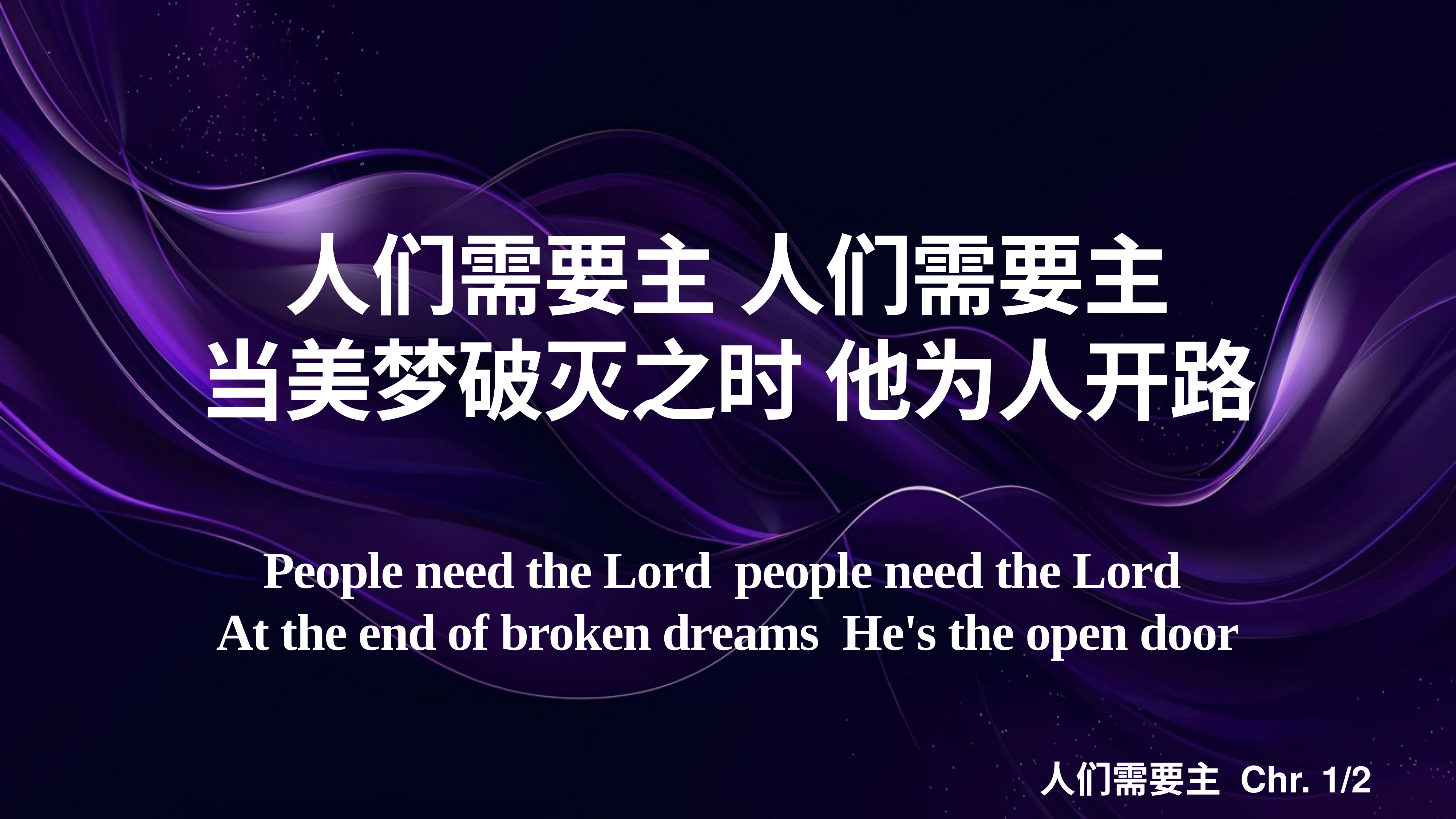

人们需要主 人们需要主
当美梦破灭之时 他为人开路
People need the Lord  people need the Lord
At the end of broken dreams  He's the open door
人们需要主 Chr. 1/2